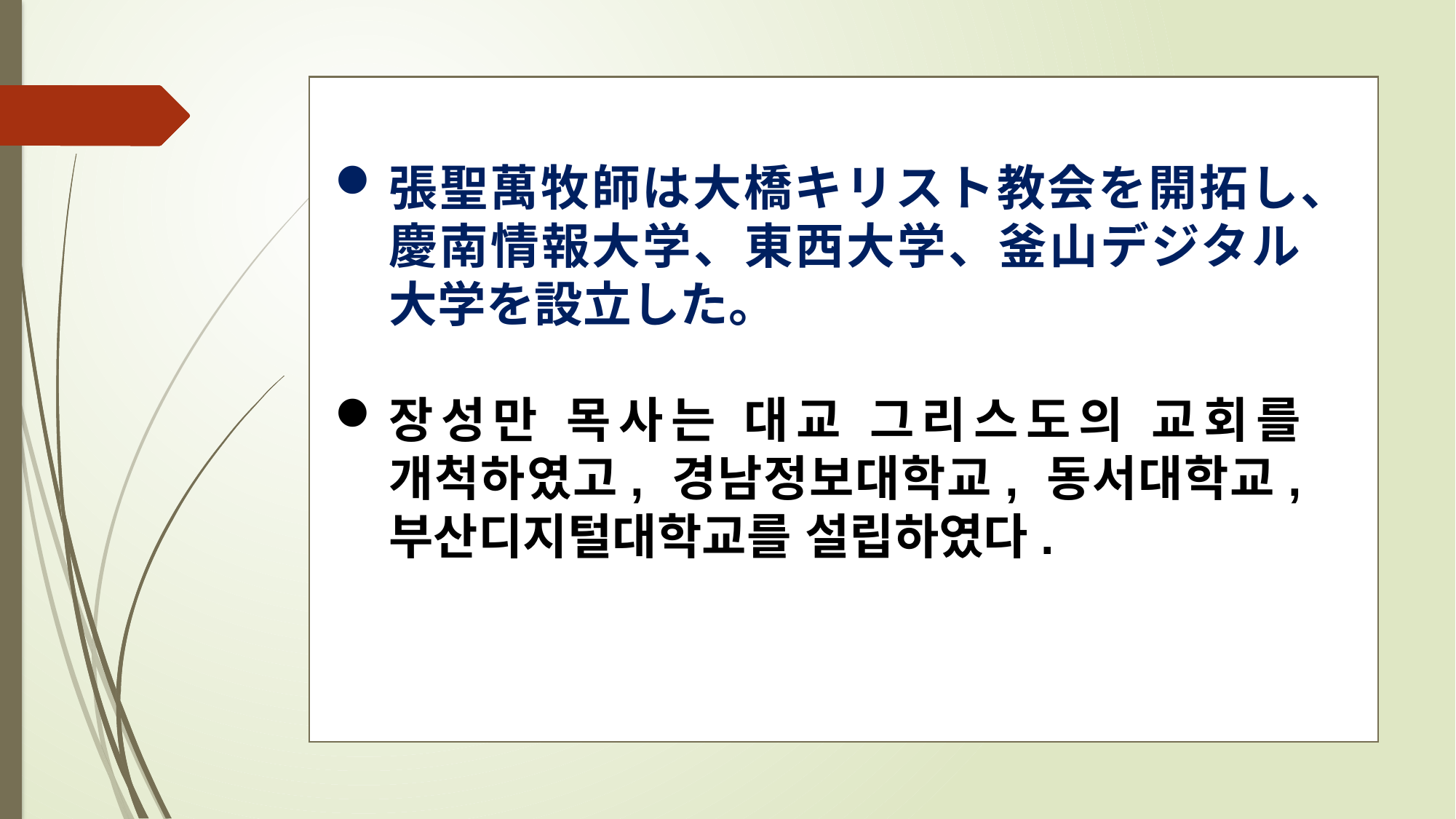

張聖萬牧師は大橋キリスト教会を開拓し、慶南情報大学、東西大学、釜山デジタル大学を設立した。

장성만 목사는 대교 그리스도의 교회를 개척하였고, 경남정보대학교, 동서대학교, 부산디지털대학교를 설립하였다.